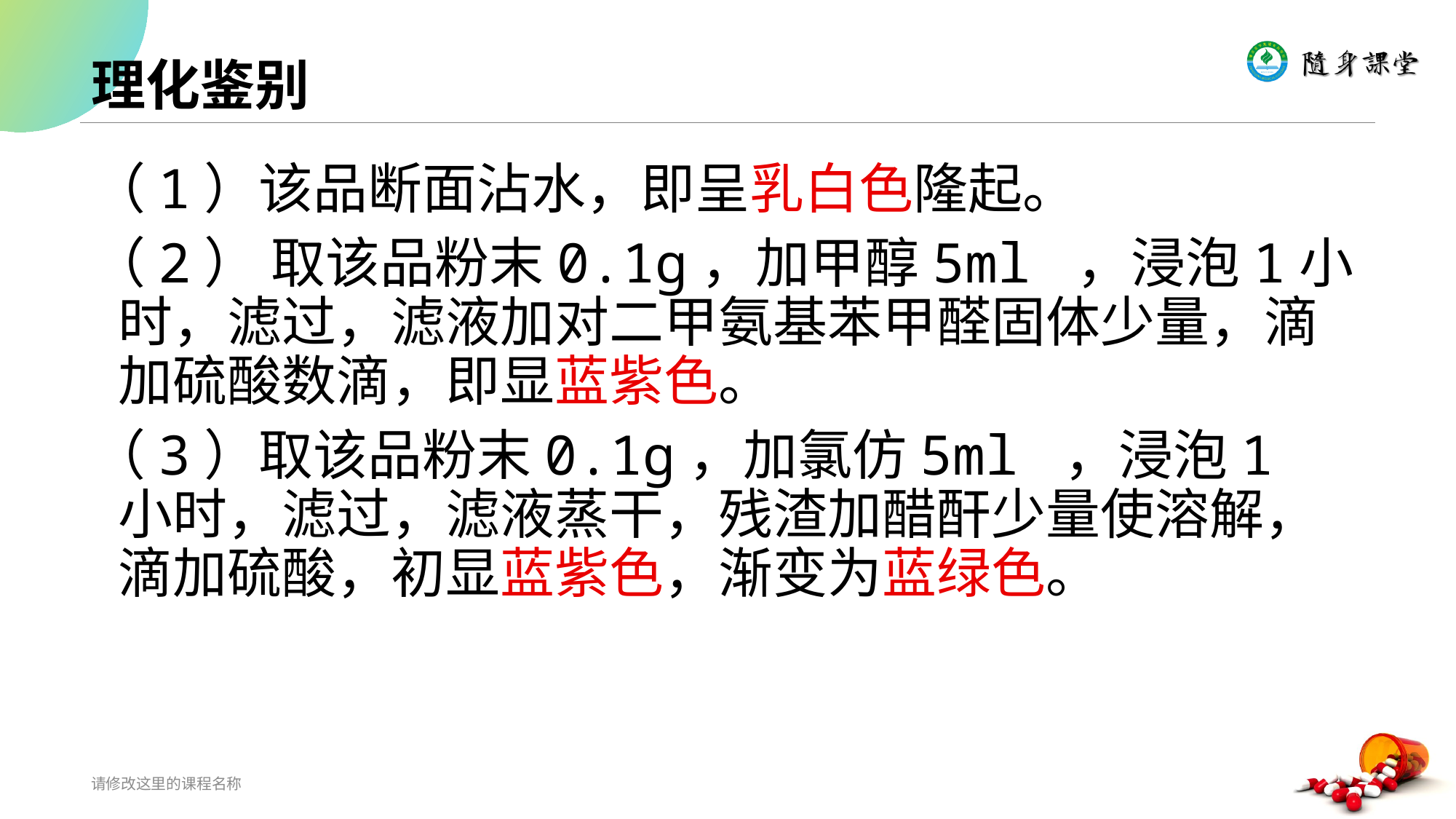

# 理化鉴别
（1）该品断面沾水，即呈乳白色隆起。
（2） 取该品粉末0.1g，加甲醇5ml ，浸泡1小时，滤过，滤液加对二甲氨基苯甲醛固体少量，滴加硫酸数滴，即显蓝紫色。
（3）取该品粉末0.1g，加氯仿5ml ，浸泡1 小时，滤过，滤液蒸干，残渣加醋酐少量使溶解，滴加硫酸，初显蓝紫色，渐变为蓝绿色。
请修改这里的课程名称
12